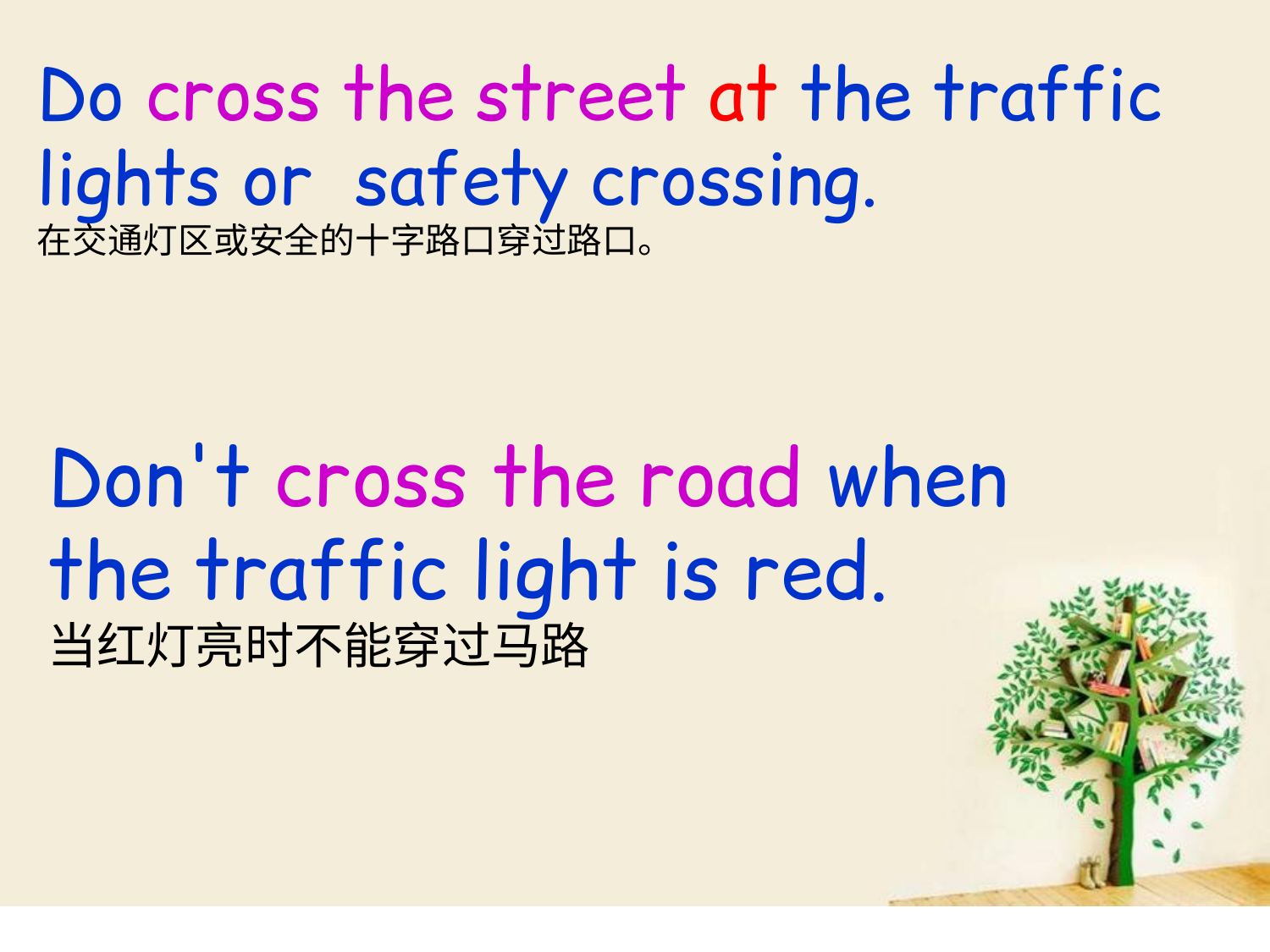

Do cross the street at the traffic
lights or  safety crossing.
在交通灯区或安全的十字路口穿过路口。
Don't cross the road when
the traffic light is red.
当红灯亮时不能穿过马路